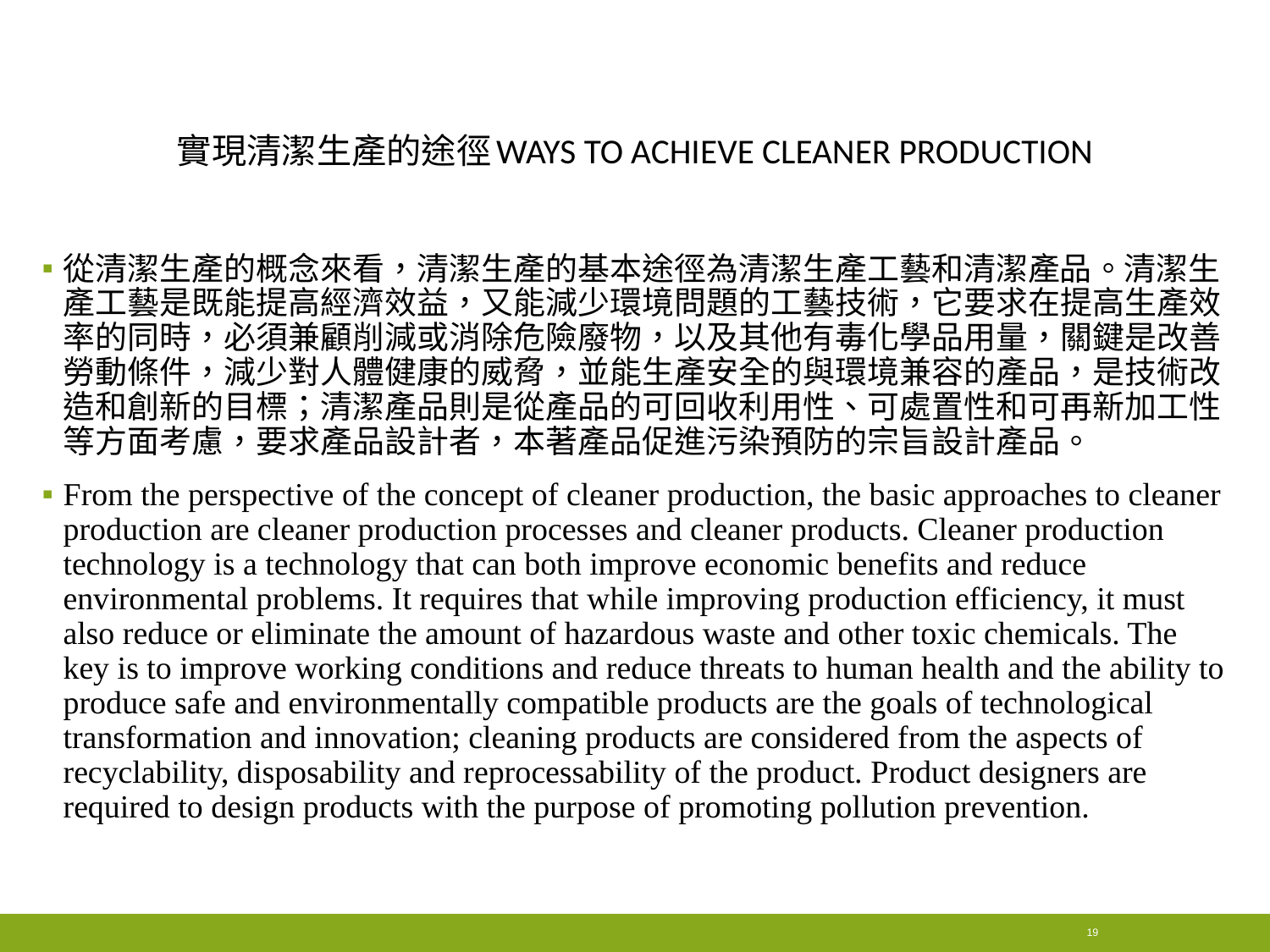

# 實現清潔生產的途徑Ways to achieve cleaner production
從清潔生產的概念來看，清潔生產的基本途徑為清潔生產工藝和清潔產品。清潔生產工藝是既能提高經濟效益，又能減少環境問題的工藝技術，它要求在提高生產效率的同時，必須兼顧削減或消除危險廢物，以及其他有毒化學品用量，關鍵是改善勞動條件，減少對人體健康的威脅，並能生產安全的與環境兼容的產品，是技術改造和創新的目標；清潔產品則是從產品的可回收利用性、可處置性和可再新加工性等方面考慮，要求產品設計者，本著產品促進污染預防的宗旨設計產品。
From the perspective of the concept of cleaner production, the basic approaches to cleaner production are cleaner production processes and cleaner products. Cleaner production technology is a technology that can both improve economic benefits and reduce environmental problems. It requires that while improving production efficiency, it must also reduce or eliminate the amount of hazardous waste and other toxic chemicals. The key is to improve working conditions and reduce threats to human health and the ability to produce safe and environmentally compatible products are the goals of technological transformation and innovation; cleaning products are considered from the aspects of recyclability, disposability and reprocessability of the product. Product designers are required to design products with the purpose of promoting pollution prevention.
19